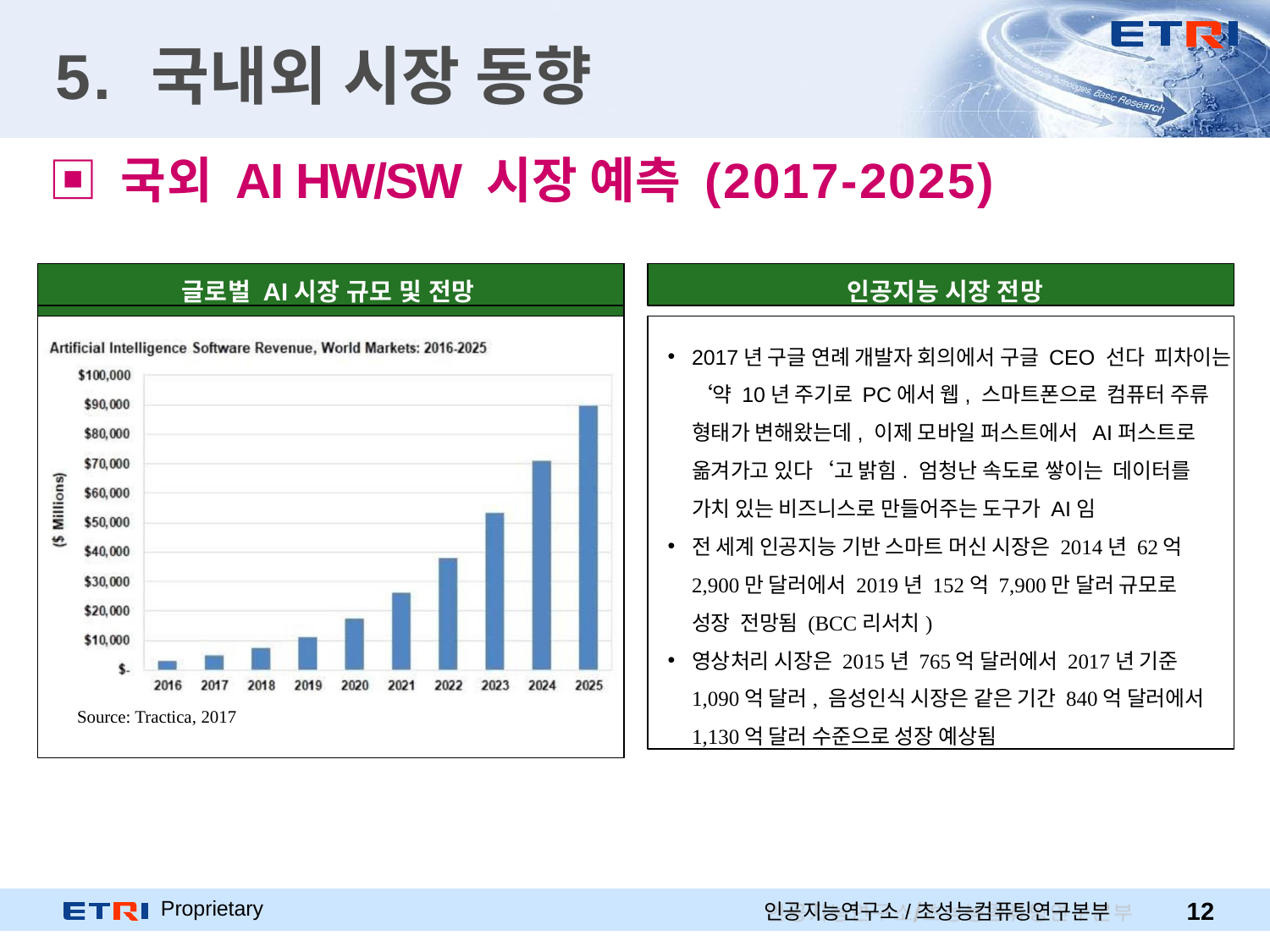

# 5. 국내외 시장 동향
▣ 국외 AI HW/SW 시장 예측 (2017-2025)

글로벌 AI시장 규모 및 전망
인공지능 시장 전망

2017년 구글 연례 개발자 회의에서 구글 CEO 선다  피차이는 ‘약 10년 주기로 PC에서 웹, 스마트폰으로  컴퓨터 주류 형태가 변해왔는데, 이제 모바일 퍼스트에서  AI퍼스트로 옮겨가고 있다‘고 밝힘. 엄청난 속도로 쌓이는  데이터를 가치 있는 비즈니스로 만들어주는 도구가 AI임
전 세계 인공지능 기반 스마트 머신 시장은 2014년 62억  2,900만 달러에서 2019년 152억 7,900만 달러 규모로 성장  전망됨 (BCC리서치)
영상처리 시장은 2015년 765억 달러에서 2017년 기준  1,090억 달러, 음성인식 시장은 같은 기간 840억 달러에서  1,130억 달러 수준으로 성장 예상됨

Source: Tractica, 2017

Proprietary
12
인공지능연구소/초성능컴퓨팅연구본부